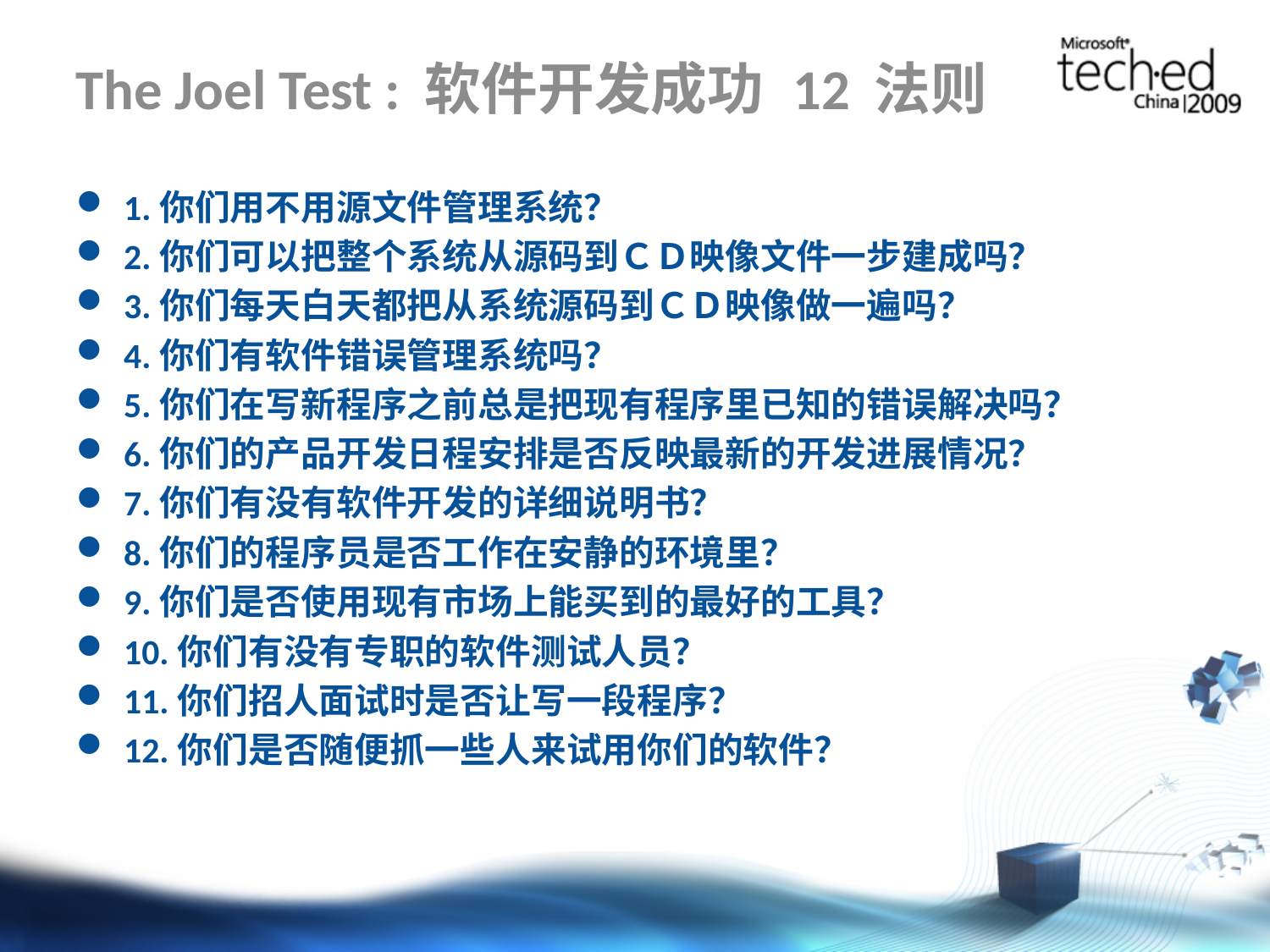

# The Joel Test : 软件开发成功 12 法则
1.你们用不用源文件管理系统？
2.你们可以把整个系统从源码到ＣＤ映像文件一步建成吗？
3.你们每天白天都把从系统源码到ＣＤ映像做一遍吗？
4.你们有软件错误管理系统吗？
5.你们在写新程序之前总是把现有程序里已知的错误解决吗？
6.你们的产品开发日程安排是否反映最新的开发进展情况？
7.你们有没有软件开发的详细说明书？
8.你们的程序员是否工作在安静的环境里？
9.你们是否使用现有市场上能买到的最好的工具？
10.你们有没有专职的软件测试人员？
11.你们招人面试时是否让写一段程序？
12.你们是否随便抓一些人来试用你们的软件？